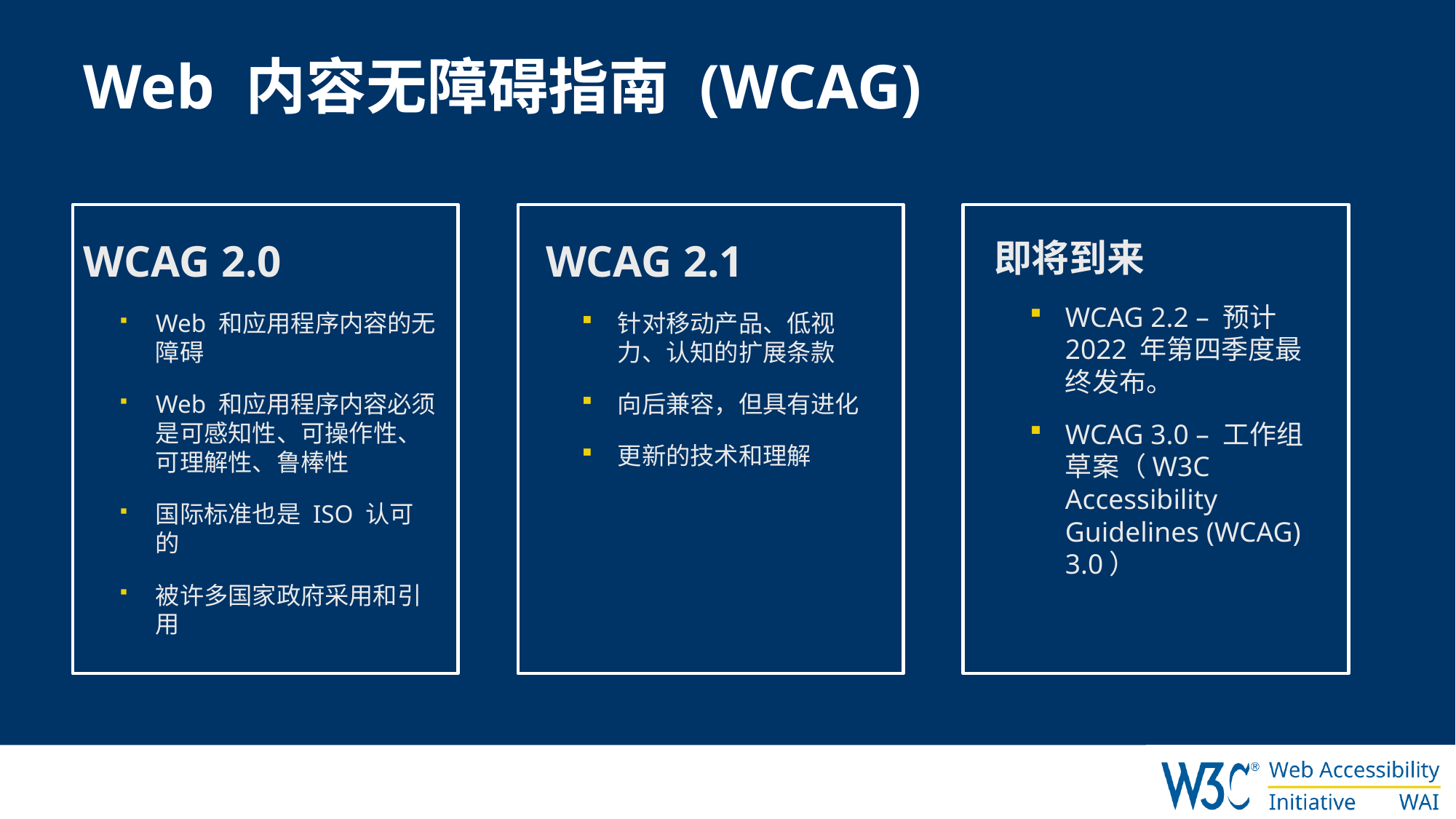

# Web 内容无障碍指南 (WCAG)

WCAG 2.0
Web 和应用程序内容的无障碍
Web 和应用程序内容必须是可感知性、可操作性、可理解性、鲁棒性
国际标准也是 ISO 认可的
被许多国家政府采用和引用
WCAG 2.1
针对移动产品、低视力、认知的扩展条款
向后兼容，但具有进化
更新的技术和理解
即将到来
WCAG 2.2 – 预计 2022 年第四季度最终发布。
WCAG 3.0 – 工作组草案（W3C Accessibility Guidelines (WCAG) 3.0）